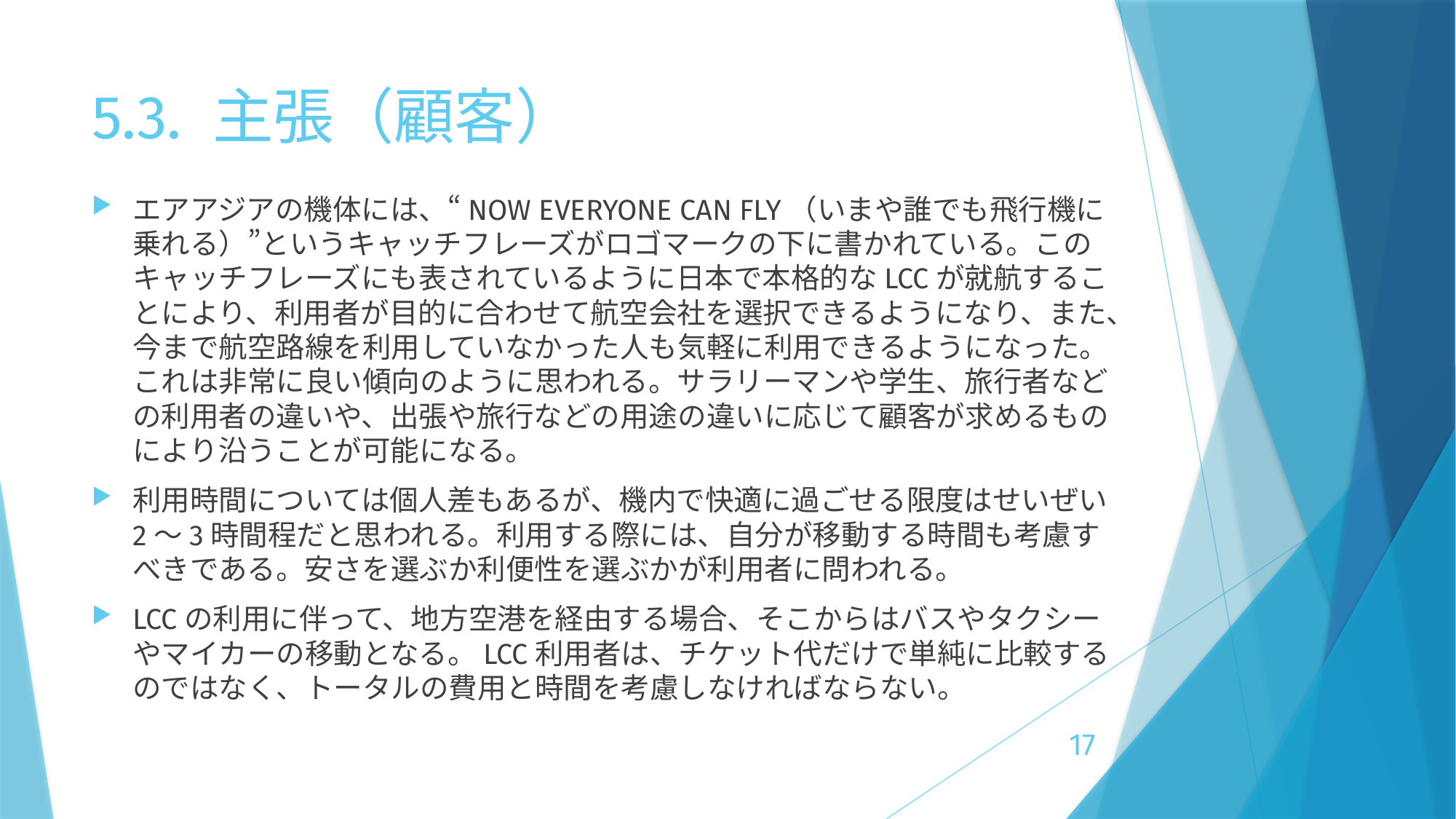

# 5.3. 主張（顧客）
エアアジアの機体には、“NOW EVERYONE CAN FLY（いまや誰でも飛行機に乗れる）”というキャッチフレーズがロゴマークの下に書かれている。このキャッチフレーズにも表されているように日本で本格的なLCCが就航することにより、利用者が目的に合わせて航空会社を選択できるようになり、また、今まで航空路線を利用していなかった人も気軽に利用できるようになった。これは非常に良い傾向のように思われる。サラリーマンや学生、旅行者などの利用者の違いや、出張や旅行などの用途の違いに応じて顧客が求めるものにより沿うことが可能になる。
利用時間については個人差もあるが、機内で快適に過ごせる限度はせいぜい2～3時間程だと思われる。利用する際には、自分が移動する時間も考慮すべきである。安さを選ぶか利便性を選ぶかが利用者に問われる。
LCCの利用に伴って、地方空港を経由する場合、そこからはバスやタクシーやマイカーの移動となる。LCC利用者は、チケット代だけで単純に比較するのではなく、トータルの費用と時間を考慮しなければならない。

17